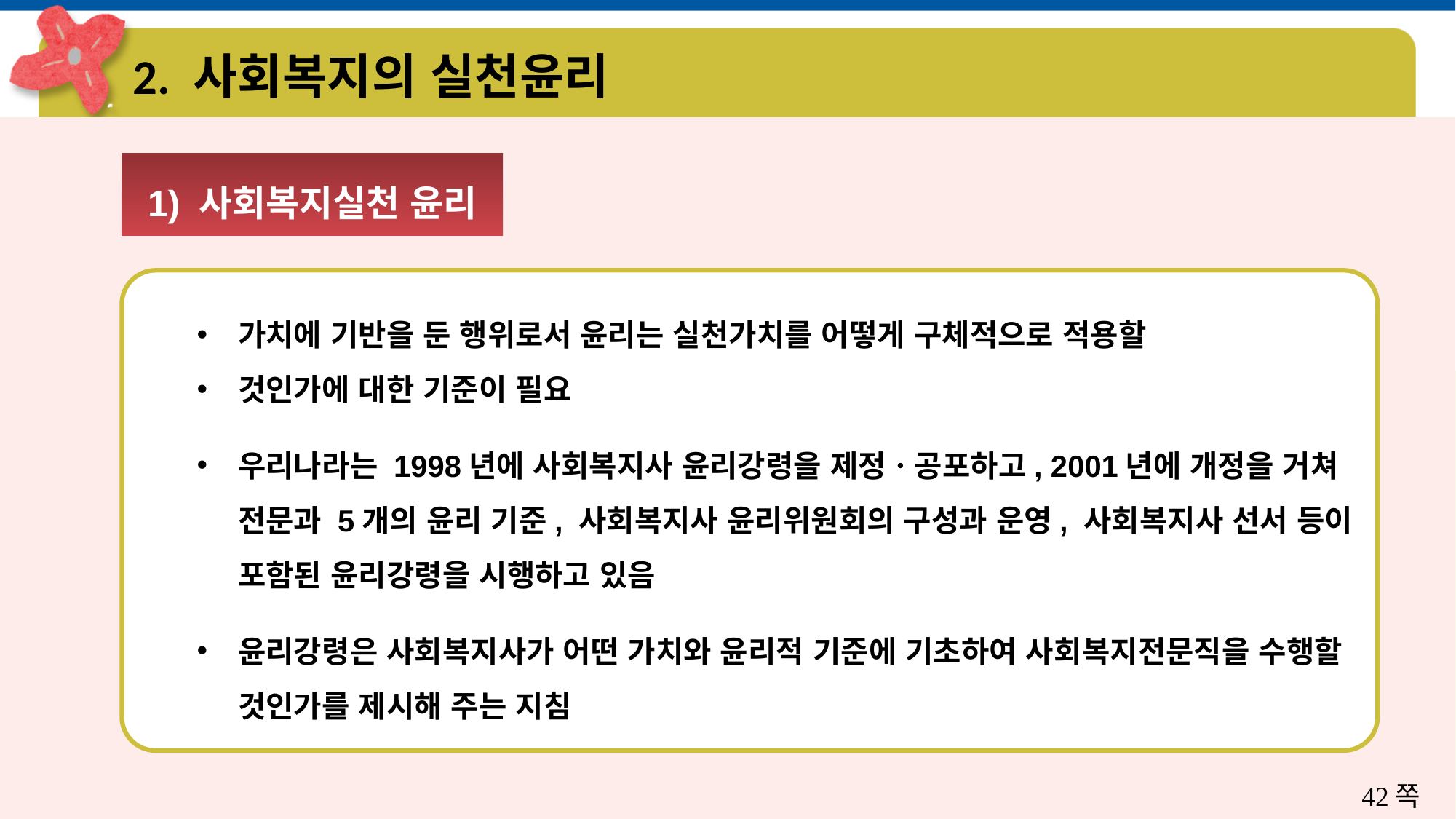

# 2. 사회복지의 실천윤리

1) 사회복지실천 윤리
가치에 기반을 둔 행위로서 윤리는 실천가치를 어떻게 구체적으로 적용할
것인가에 대한 기준이 필요

우리나라는 1998년에 사회복지사 윤리강령을 제정ㆍ공포하고, 2001년에 개정을 거쳐 전문과 5개의 윤리 기준, 사회복지사 윤리위원회의 구성과 운영, 사회복지사 선서 등이 포함된 윤리강령을 시행하고 있음

윤리강령은 사회복지사가 어떤 가치와 윤리적 기준에 기초하여 사회복지전문직을 수행할 것인가를 제시해 주는 지침
42쪽